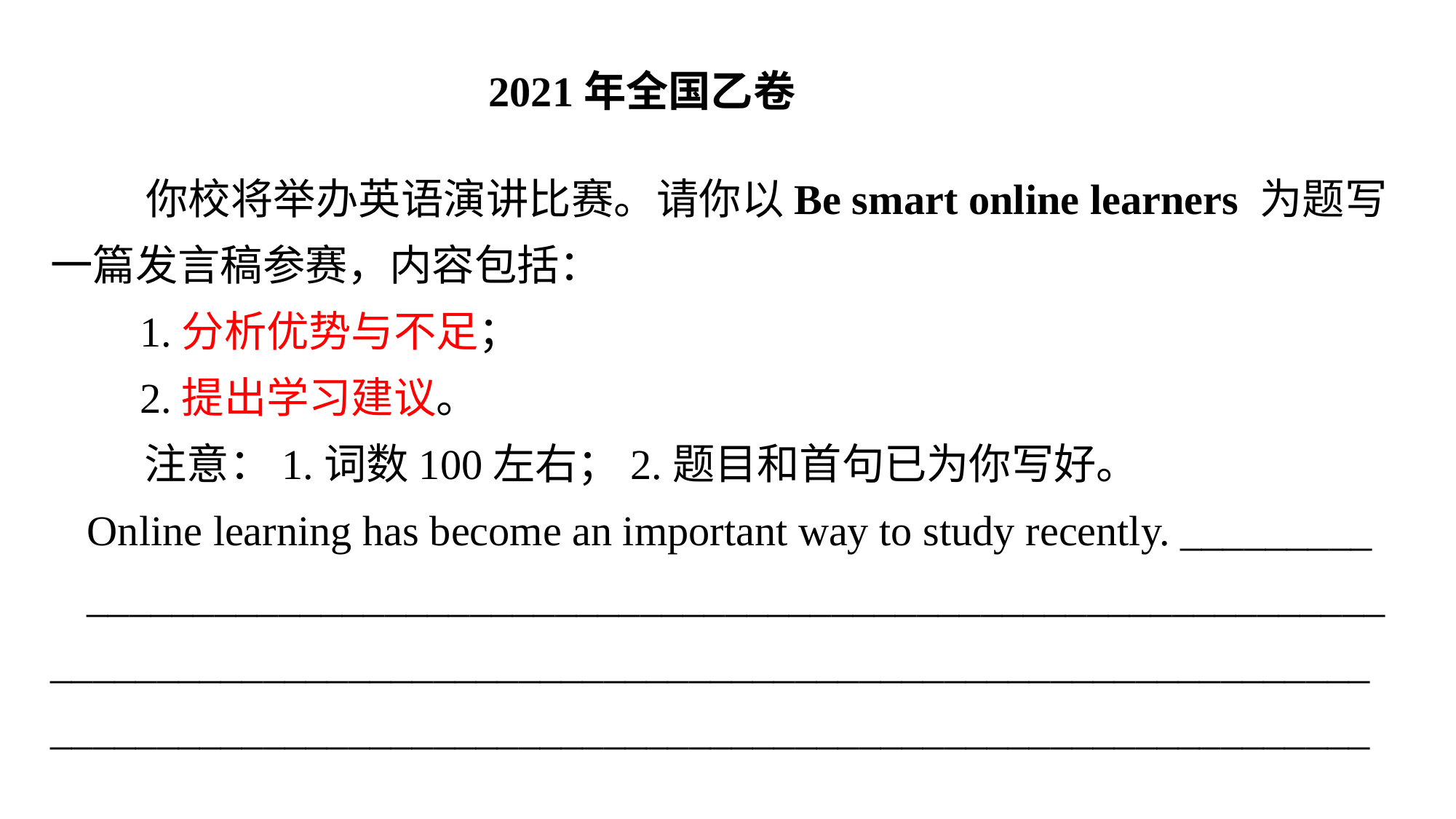

2021年全国乙卷
     你校将举办英语演讲比赛。请你以Be smart online learners 为题写一篇发言稿参赛，内容包括：
     1.分析优势与不足；
     2.提出学习建议。
     注意：1.词数100左右；2.题目和首句已为你写好。
Online learning has become an important way to study recently. _________
_________________________________________________________________________________________________________________________________________________________________________________________